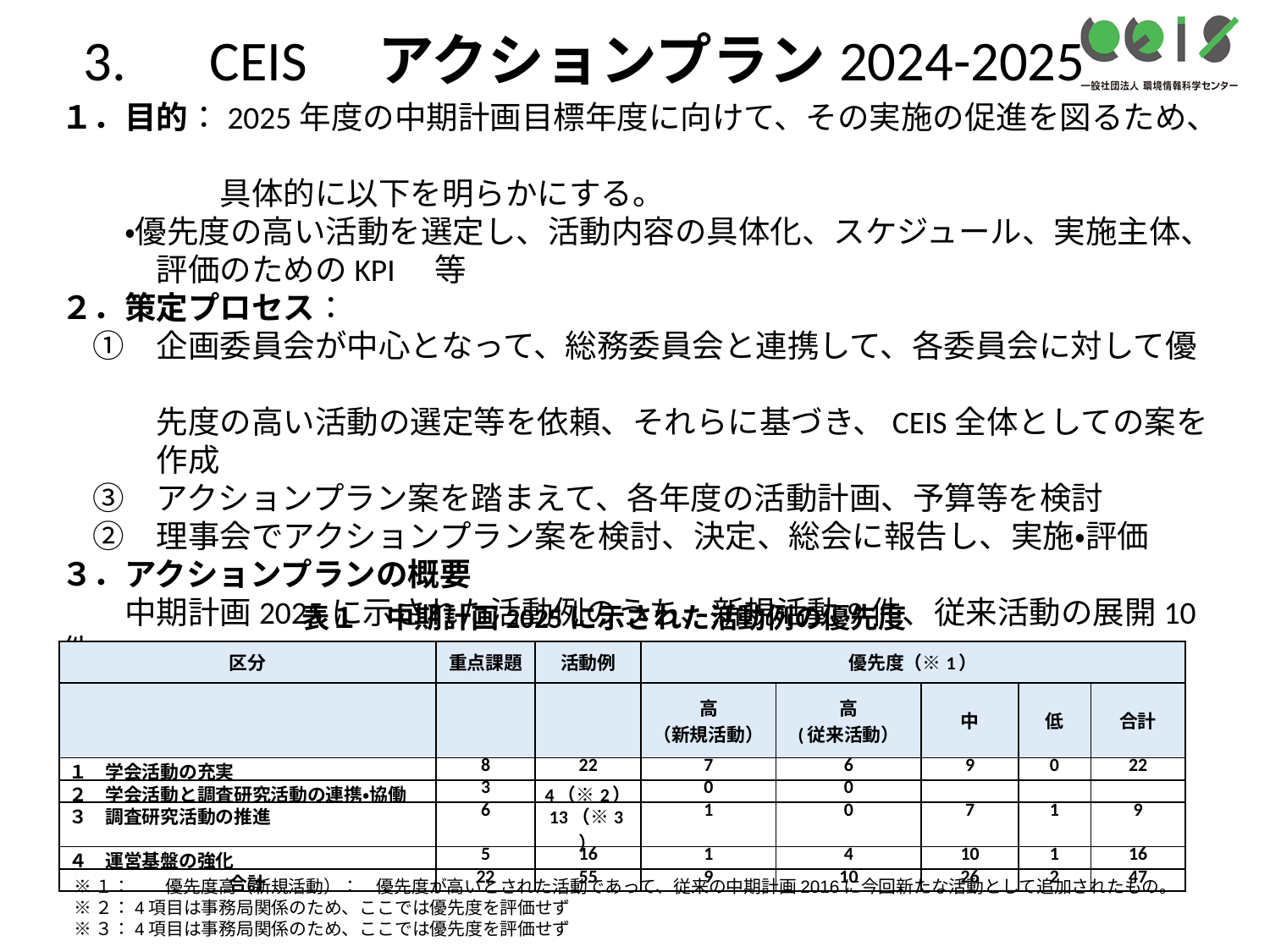

# 3.　CEIS　アクションプラン2024-2025
１．目的：2025年度の中期計画目標年度に向けて、その実施の促進を図るため、
　　　　　具体的に以下を明らかにする。
　　・優先度の高い活動を選定し、活動内容の具体化、スケジュール、実施主体、
　　　評価のためのKPI　等
２．策定プロセス：
　①　企画委員会が中心となって、総務委員会と連携して、各委員会に対して優
　　　先度の高い活動の選定等を依頼、それらに基づき、CEIS全体としての案を
　　　作成
　③　アクションプラン案を踏まえて、各年度の活動計画、予算等を検討
　②　理事会でアクションプラン案を検討、決定、総会に報告し、実施・評価
３．アクションプランの概要
　　中期計画2025に示された活動例のうち、新規活動9件、従来活動の展開10件
　を優先順位が高い活動とし、実施を図ることとなった。

表１　中期計画2025に示された活動例の優先度
| 区分 | 重点課題 | 活動例 | 優先度（※1） |  |  |  |  |
| --- | --- | --- | --- | --- | --- | --- | --- |
|  |  |  | 高 （新規活動） | 高 (従来活動） | 中 | 低 | 合計 |
| １　学会活動の充実 | 8 | 22 | 7 | 6 | 9 | 0 | 22 |
| ２　学会活動と調査研究活動の連携・協働 | 3 | 4（※2） | 0 | 0 |  |  |  |
| ３　調査研究活動の推進 | 6 | 13（※3） | 1 | 0 | 7 | 1 | 9 |
| ４　運営基盤の強化 | 5 | 16 | 1 | 4 | 10 | 1 | 16 |
| 合計 | 22 | 55 | 9 | 10 | 26 | 2 | 47 |
※１：　　優先度高（新規活動）：　優先度が高いとされた活動であって、従来の中期計画2016に今回新たな活動として追加されたもの。
※２：4項目は事務局関係のため、ここでは優先度を評価せず
※３：4項目は事務局関係のため、ここでは優先度を評価せず